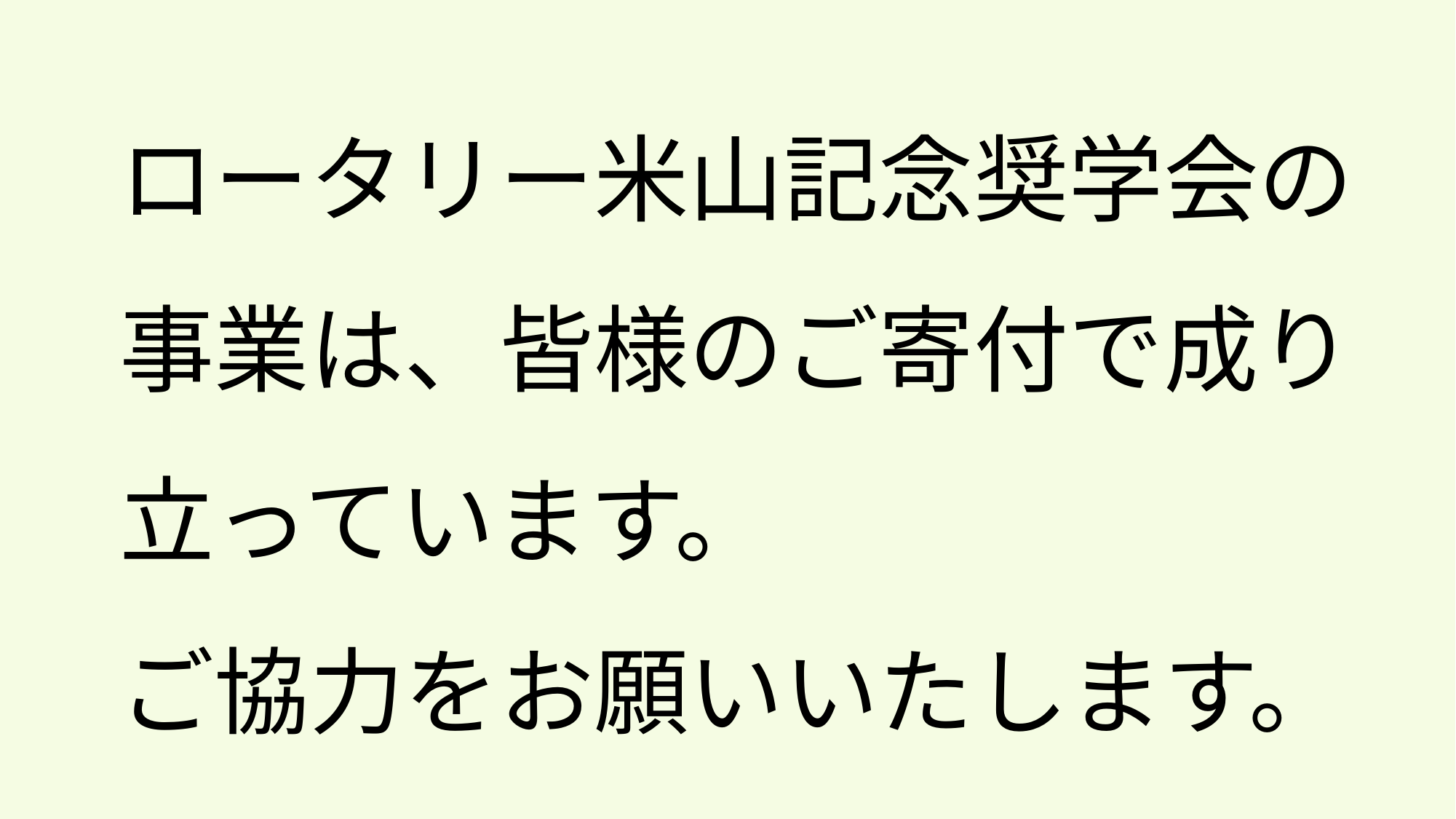

ロータリー米山記念奨学会の事業は、皆様のご寄付で成り立っています。
ご協力をお願いいたします。